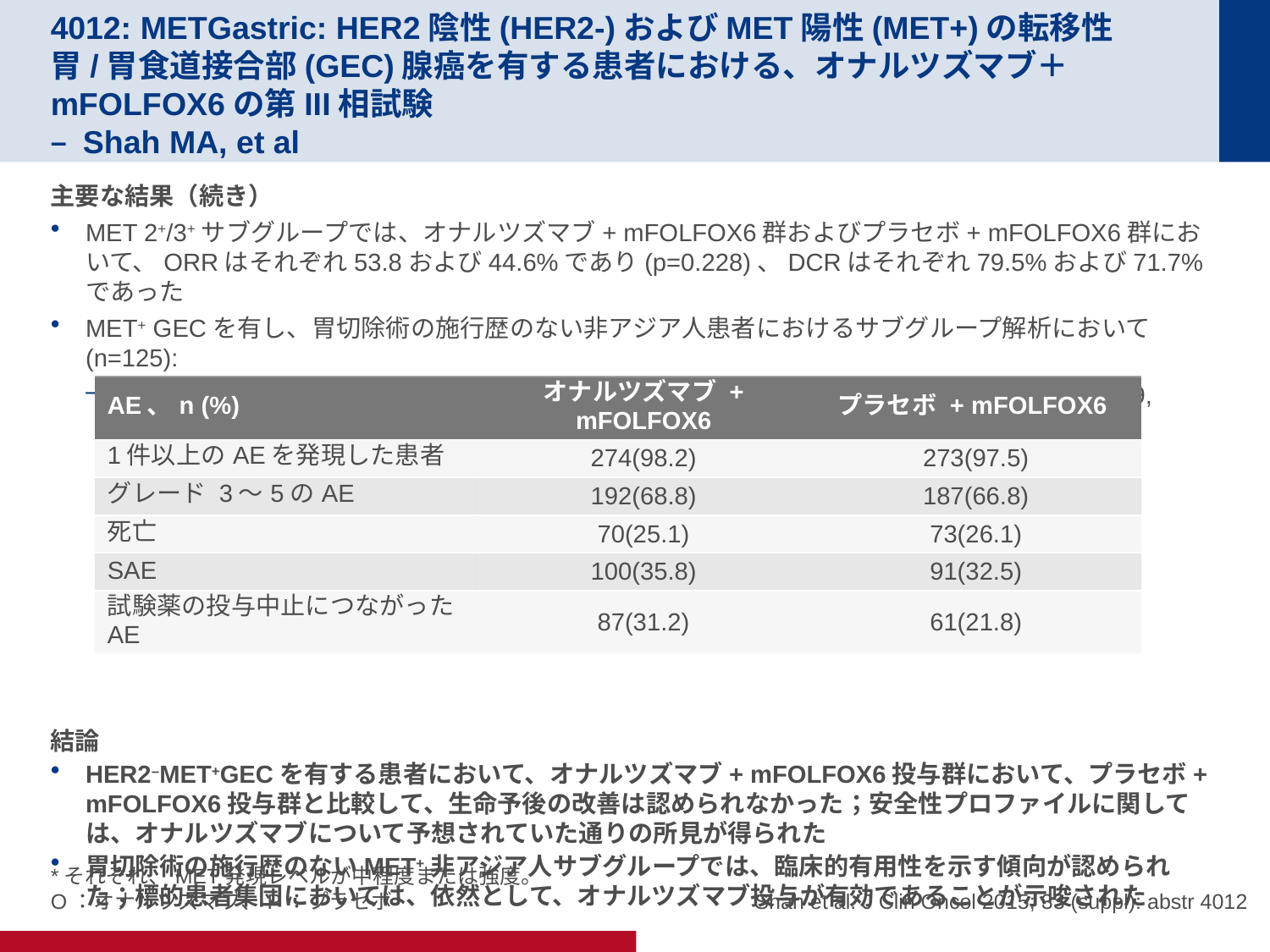

# 4012: METGastric: HER2陰性(HER2-)およびMET陽性(MET+)の転移性胃/胃食道接合部(GEC)腺癌を有する患者における、オナルツズマブ＋mFOLFOX6の第III相試験 – Shah MA, et al
主要な結果（続き）
MET 2+/3+サブグループでは、オナルツズマブ+ mFOLFOX6群およびプラセボ+ mFOLFOX6群において、ORRはそれぞれ53.8および44.6%であり(p=0.228)、DCRはそれぞれ79.5%および71.7%であった
MET+ GECを有し、胃切除術の施行歴のない非アジア人患者におけるサブグループ解析において(n=125):
OS: オナルツズマブ群 vs. プラセボ群において、11.1 vs. 7.3ヶ月間(HR 0.51 [95%CI 0.29, 0.89])
結論
HER2–MET+GECを有する患者において、オナルツズマブ+ mFOLFOX6投与群において、プラセボ+ mFOLFOX6投与群と比較して、生命予後の改善は認められなかった；安全性プロファイルに関しては、オナルツズマブについて予想されていた通りの所見が得られた
胃切除術の施行歴のないMET+非アジア人サブグループでは、臨床的有用性を示す傾向が認められた；標的患者集団においては、依然として、オナルツズマブ投与が有効であることが示唆された
| AE、n (%) | オナルツズマブ + mFOLFOX6 | プラセボ + mFOLFOX6 |
| --- | --- | --- |
| 1件以上のAEを発現した患者 | 274(98.2) | 273(97.5) |
| グレード 3～5のAE | 192(68.8) | 187(66.8) |
| 死亡 | 70(25.1) | 73(26.1) |
| SAE | 100(35.8) | 91(32.5) |
| 試験薬の投与中止につながったAE | 87(31.2) | 61(21.8) |
Shah et al. J Clin Oncol 2015; 33 (suppl): abstr 4012
*それぞれ、MET発現レベルが中程度または強度。
O：オナルツズマブ、P：プラセボ